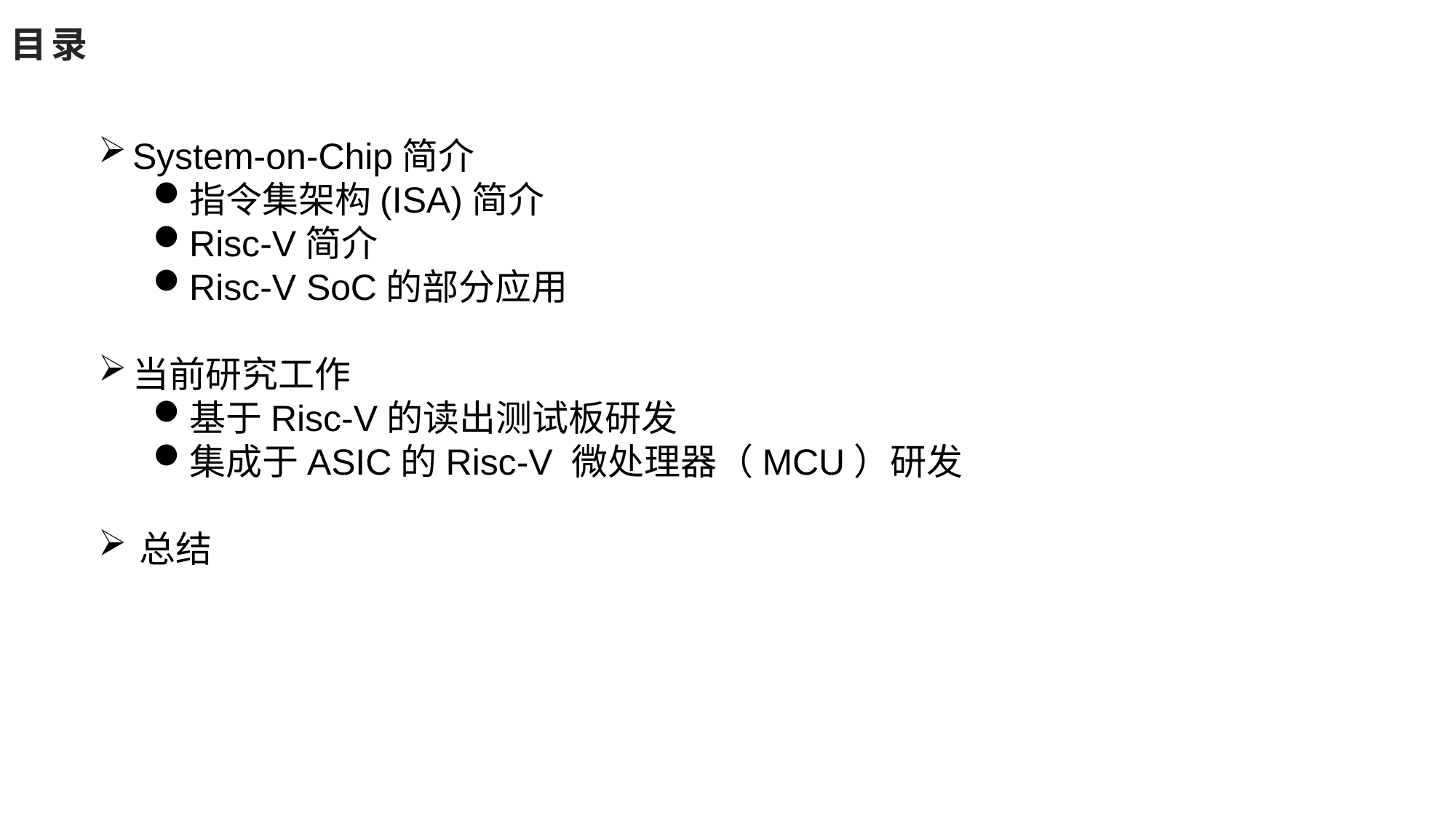

目录
3
System-on-Chip简介
指令集架构(ISA)简介
Risc-V简介
Risc-V SoC的部分应用

当前研究工作
基于Risc-V的读出测试板研发
集成于ASIC的Risc-V 微处理器（MCU）研发

总结